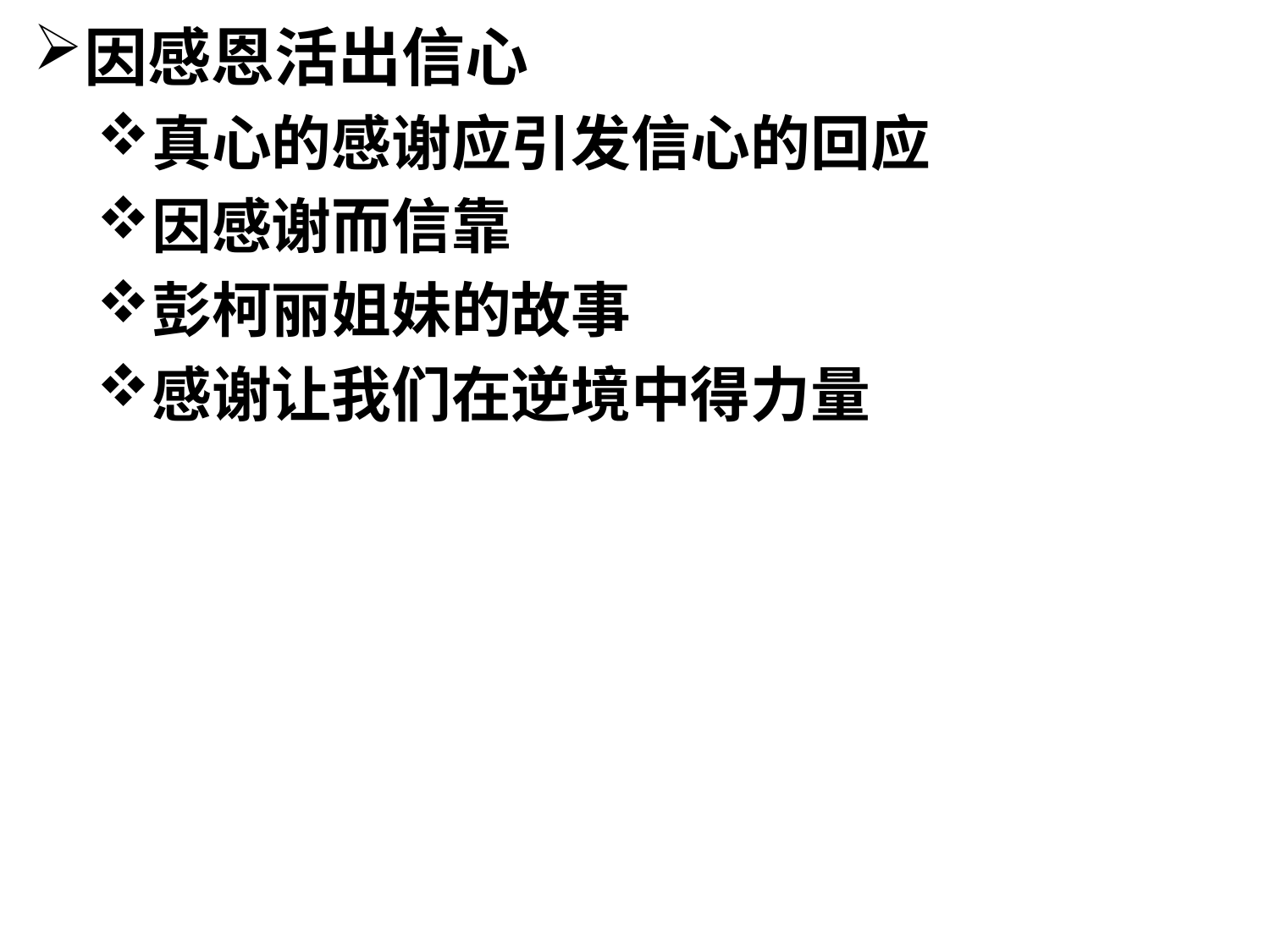

因感恩活出信心
真心的感谢应引发信心的回应
因感谢而信靠
彭柯丽姐妹的故事
感谢让我们在逆境中得力量